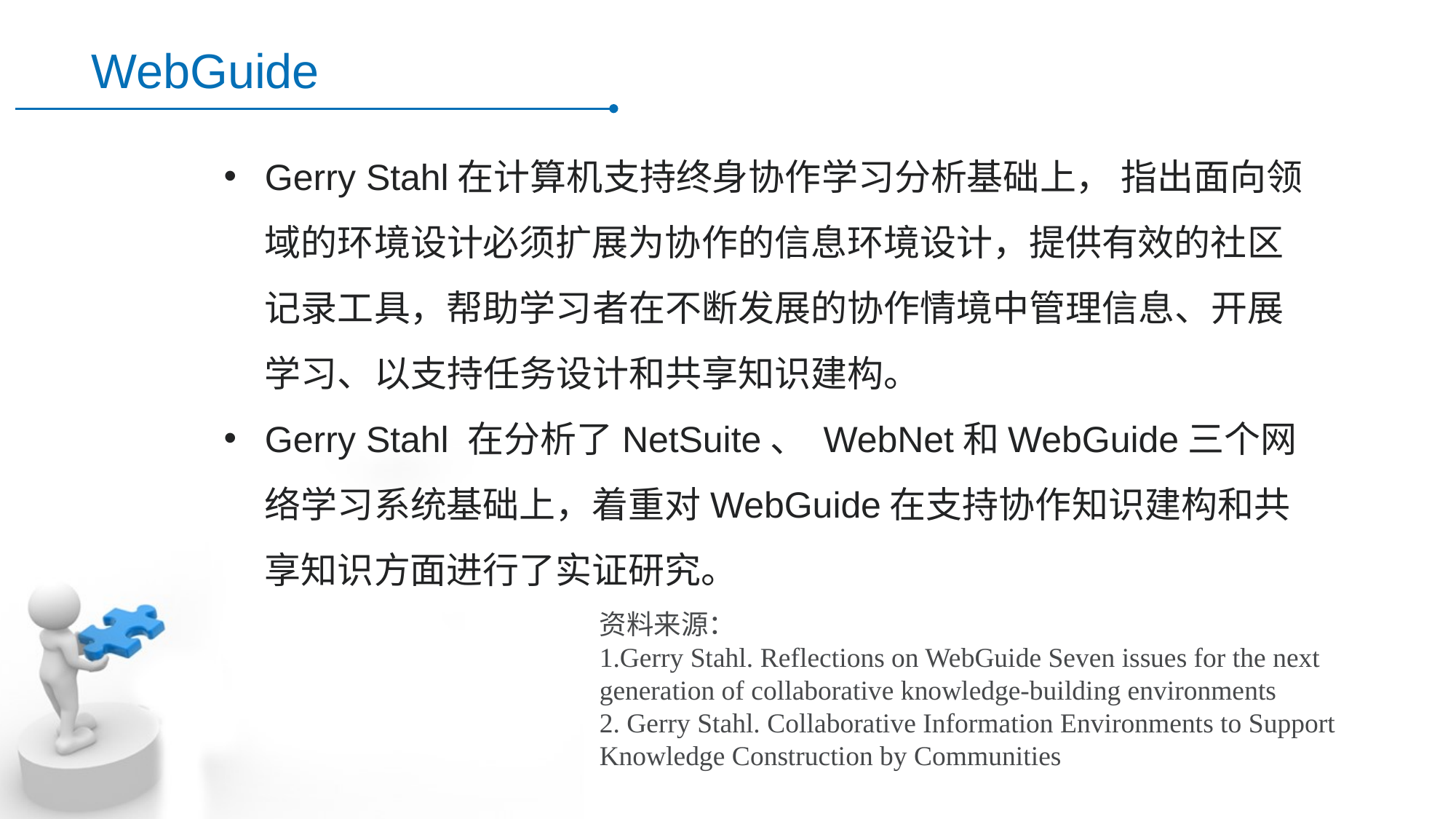

# WebGuide
Gerry Stahl在计算机支持终身协作学习分析基础上， 指出面向领域的环境设计必须扩展为协作的信息环境设计，提供有效的社区记录工具，帮助学习者在不断发展的协作情境中管理信息、开展学习、以支持任务设计和共享知识建构。
Gerry Stahl 在分析了NetSuite、 WebNet和WebGuide三个网络学习系统基础上，着重对WebGuide在支持协作知识建构和共享知识方面进行了实证研究。
资料来源：
1.Gerry Stahl. Reflections on WebGuide Seven issues for the next generation of collaborative knowledge-building environments
2. Gerry Stahl. Collaborative Information Environments to Support Knowledge Construction by Communities